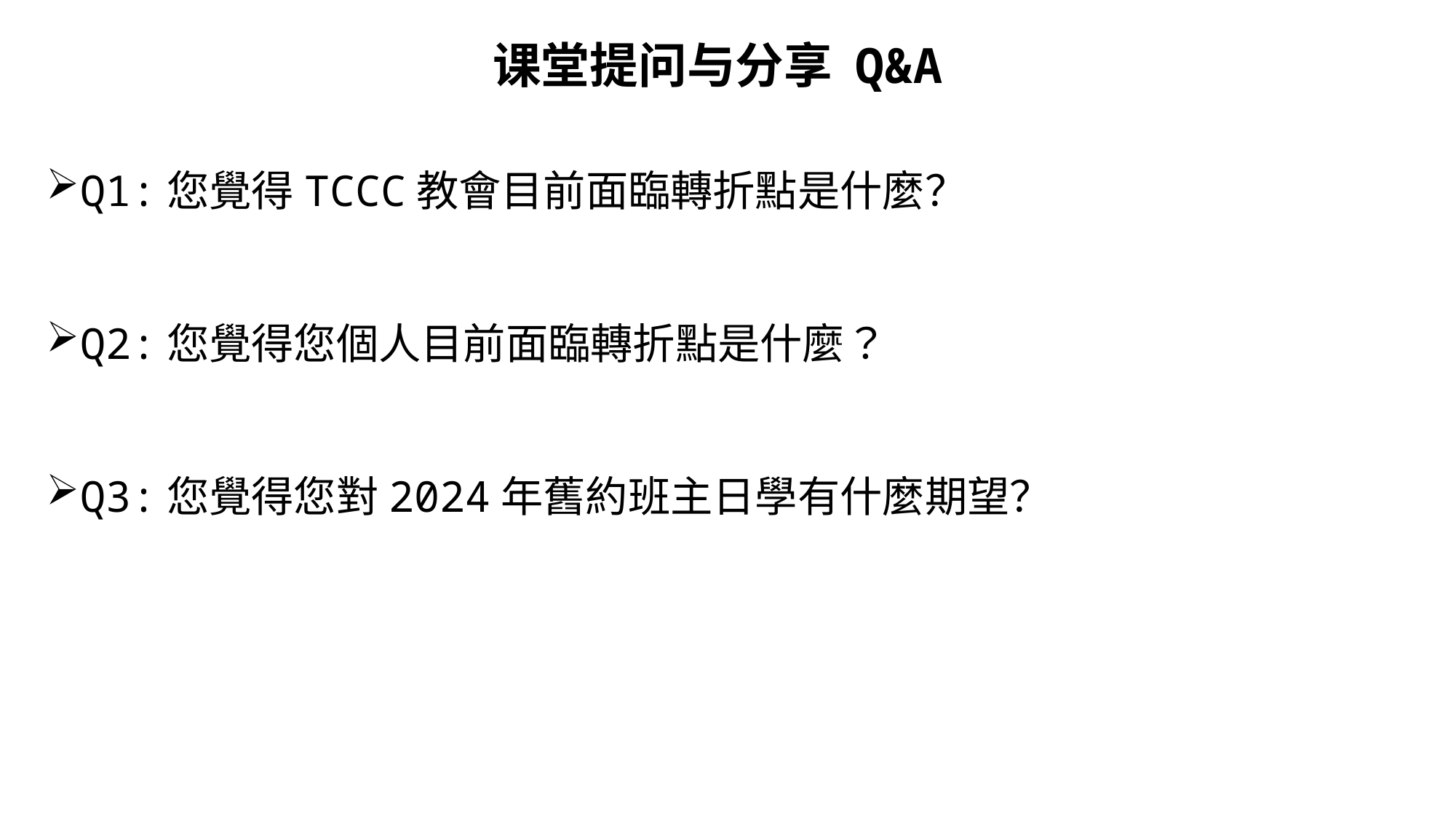

课堂提问与分享 Q&A

Q1:您覺得TCCC教會目前面臨轉折點是什麼？

Q2:您覺得您個人目前面臨轉折點是什麼？

Q3:您覺得您對2024年舊約班主日學有什麼期望？